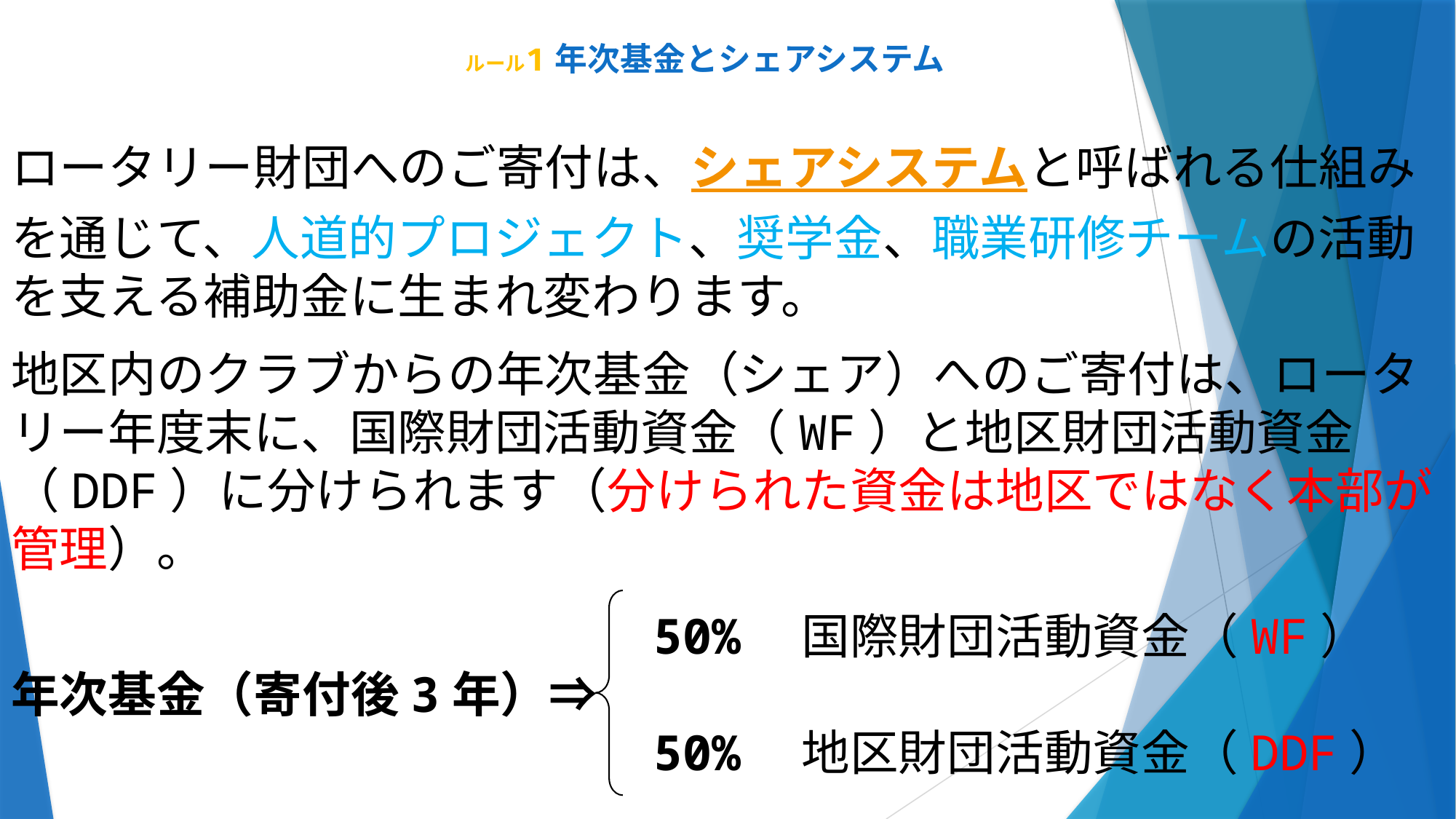

# ルール1 年次基金とシェアシステム
ロータリー財団へのご寄付は、シェアシステムと呼ばれる仕組みを通じて、人道的プロジェクト、奨学金、職業研修チームの活動を支える補助金に生まれ変わります。

地区内のクラブからの年次基金（シェア）へのご寄付は、ロータリー年度末に、国際財団活動資金（WF）と地区財団活動資金（DDF）に分けられます（分けられた資金は地区ではなく本部が管理）。

　　　　　　　　　　　　　50%　国際財団活動資金（WF）
年次基金（寄付後3年）⇒
　　　　　　　　　　　　　50%　地区財団活動資金（DDF）